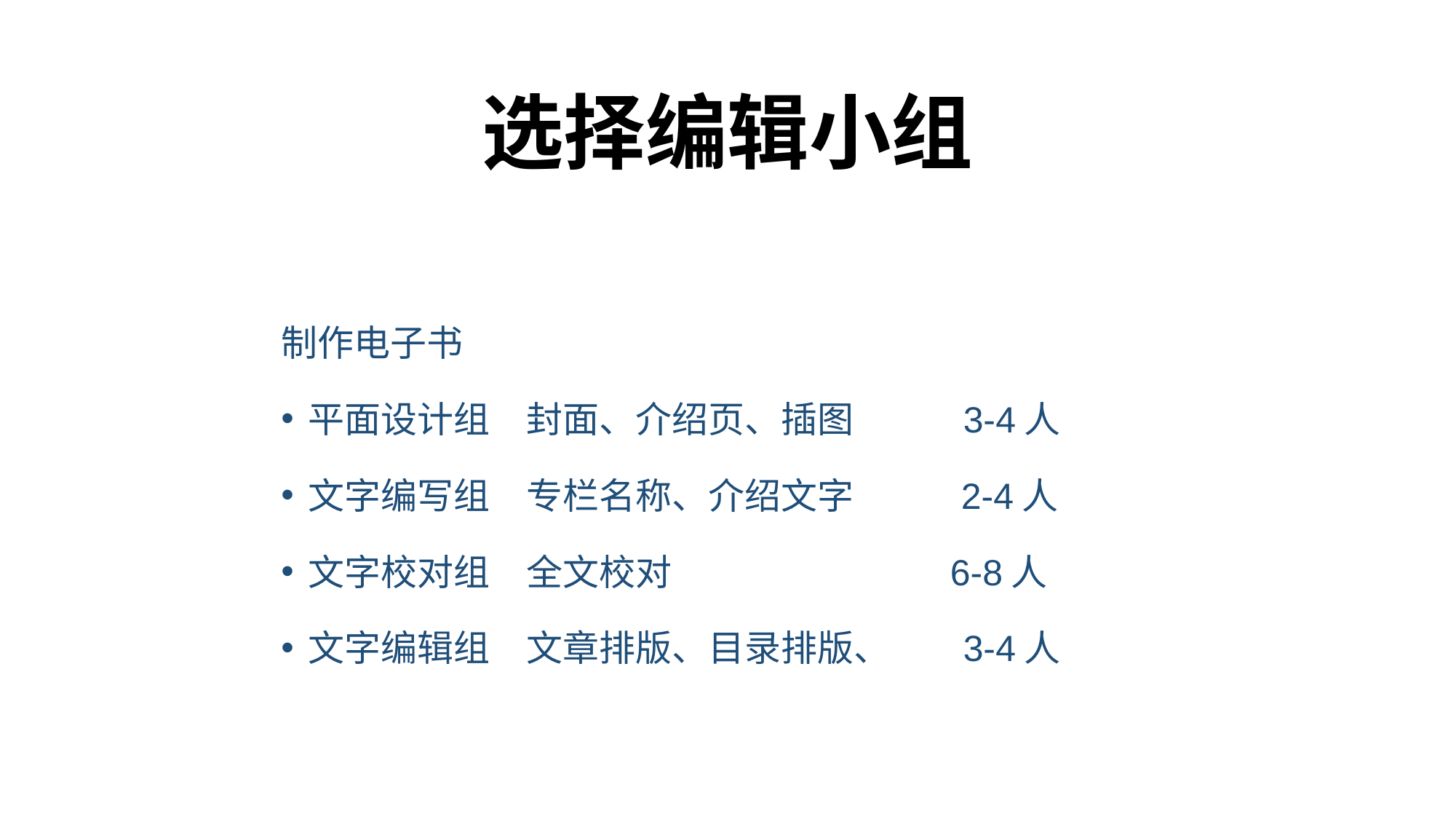

# 选择编辑小组
制作电子书
平面设计组	封面、介绍页、插图	3-4人
文字编写组	专栏名称、介绍文字            2-4人
文字校对组	全文校对	                        6-8人
文字编辑组	文章排版、目录排版、	3-4人